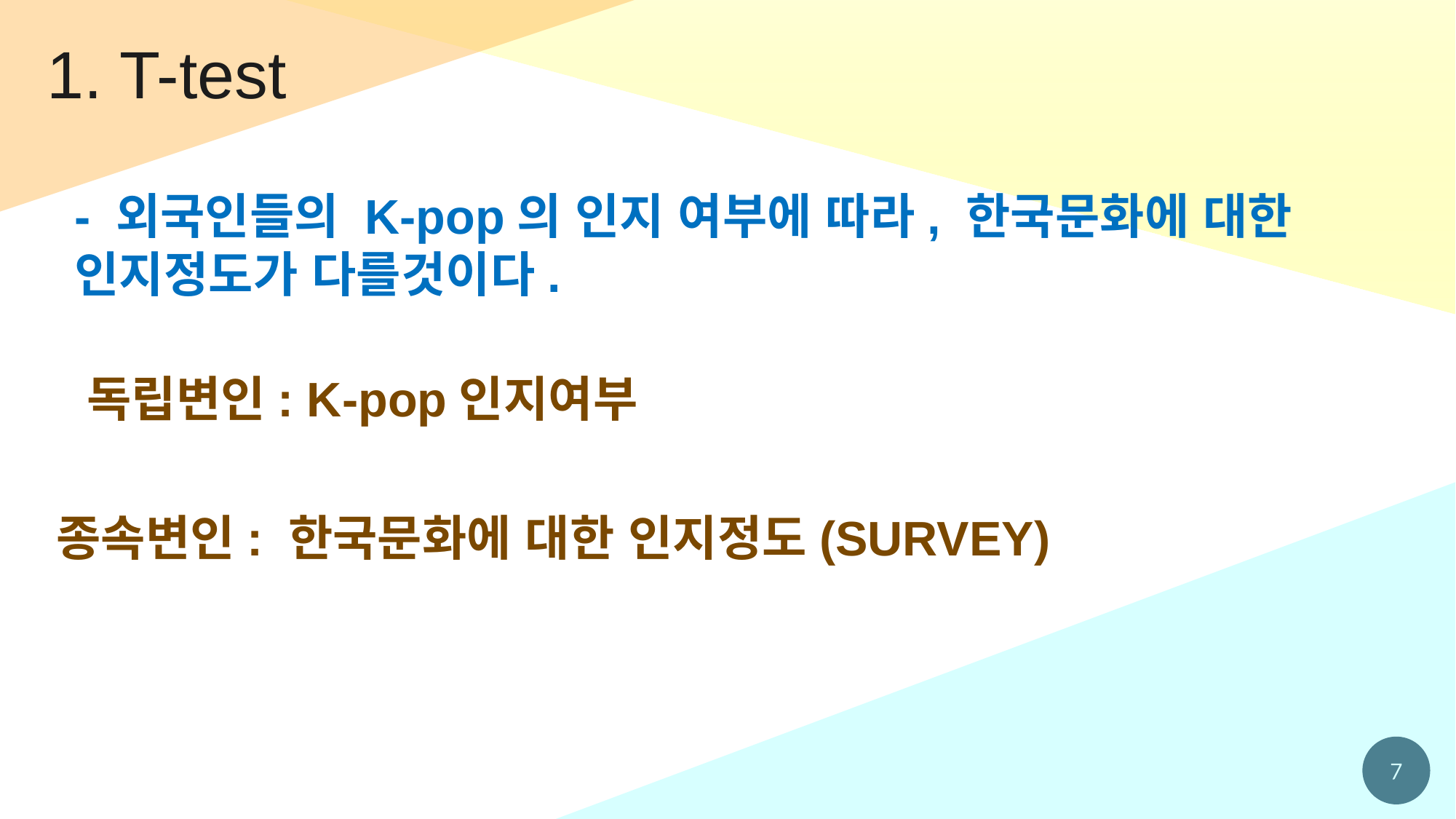

1. T-test
- 외국인들의 K-pop의 인지 여부에 따라, 한국문화에 대한 인지정도가 다를것이다.

독립변인: K-pop인지여부
종속변인: 한국문화에 대한 인지정도(SURVEY)
7